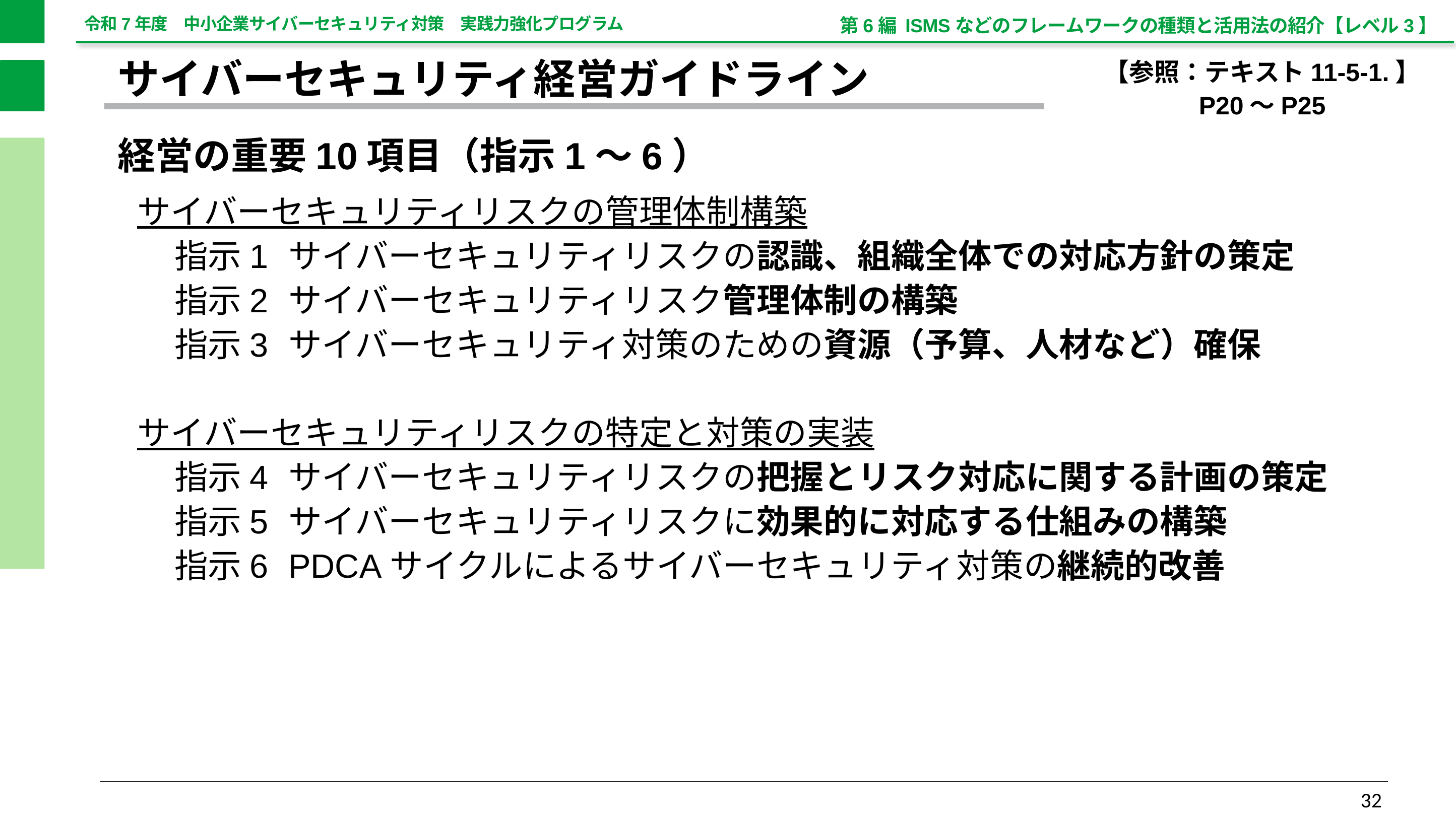

第6編 ISMSなどのフレームワークの種類と活用法の紹介【レベル3】
【参照：テキスト11-5-1.】
P20～P25
サイバーセキュリティ経営ガイドライン
経営の重要10項目（指示1～6）
サイバーセキュリティリスクの管理体制構築
	指示1	サイバーセキュリティリスクの認識、組織全体での対応方針の策定
	指示2	サイバーセキュリティリスク管理体制の構築
	指示3	サイバーセキュリティ対策のための資源（予算、人材など）確保

サイバーセキュリティリスクの特定と対策の実装
	指示4	サイバーセキュリティリスクの把握とリスク対応に関する計画の策定
	指示5	サイバーセキュリティリスクに効果的に対応する仕組みの構築
	指示6	PDCAサイクルによるサイバーセキュリティ対策の継続的改善